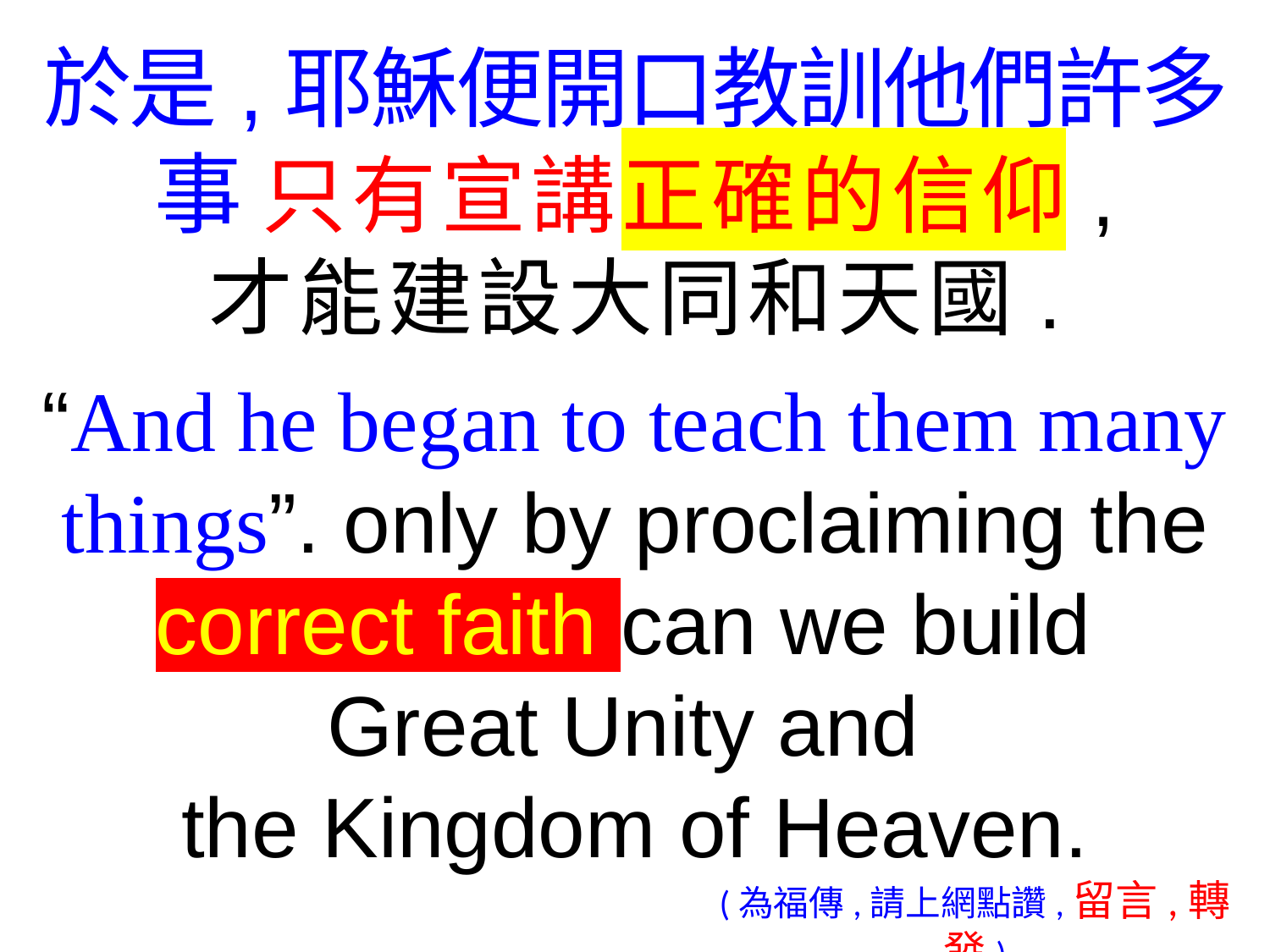

於是,耶穌便開口教訓他們許多事 只有宣講正確的信仰,
才能建設大同和天國.
“And he began to teach them many things”. only by proclaiming the correct faith can we build
Great Unity and
the Kingdom of Heaven.
(為福傳,請上網點讚,留言,轉發)